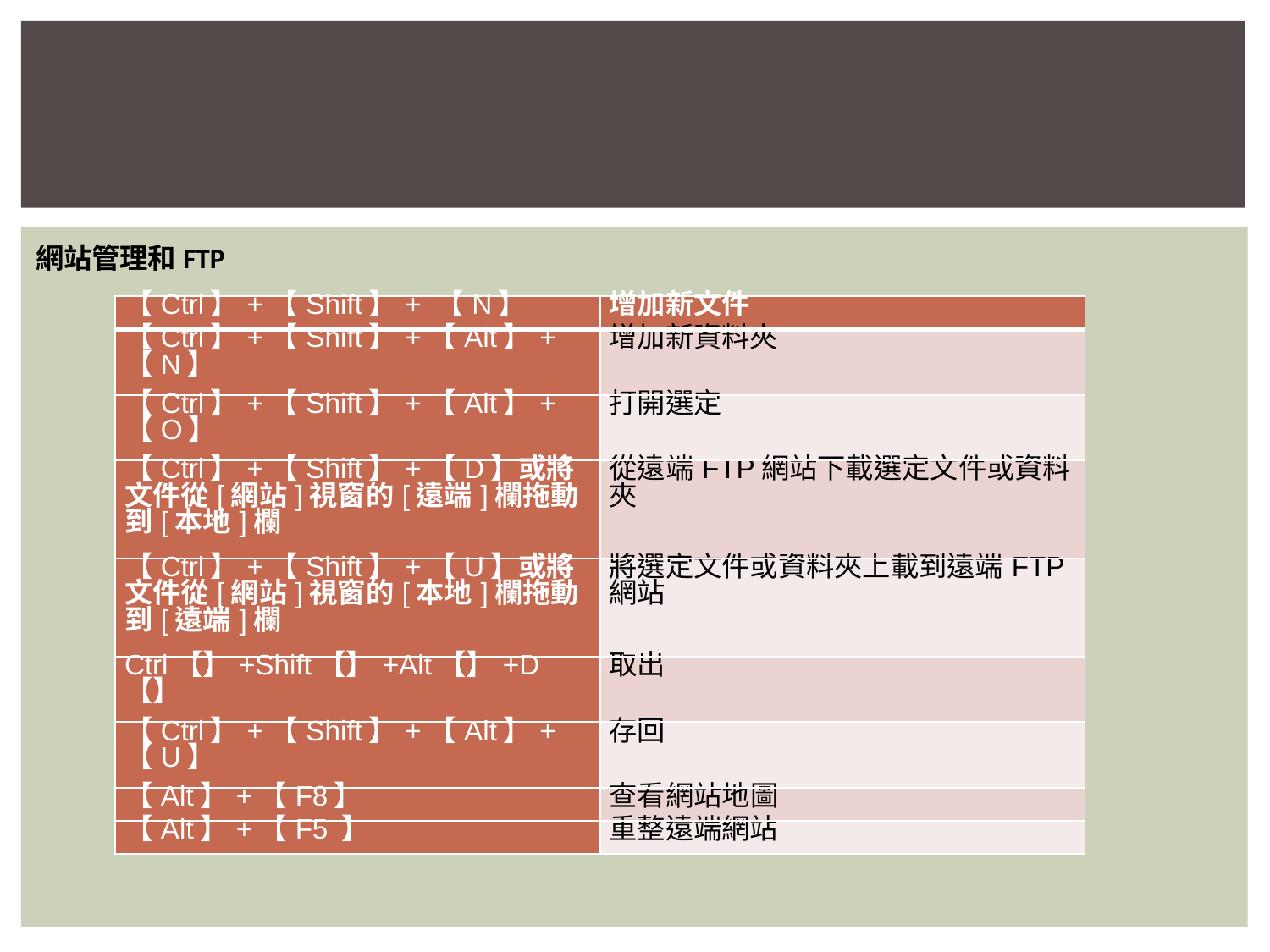

#
網站管理和FTP
| 【Ctrl】+【Shift】+ 【N】 | 增加新文件 |
| --- | --- |
| 【Ctrl】+【Shift】+【Alt】+【N】 | 增加新資料夾 |
| 【Ctrl】+【Shift】+【Alt】+【O】 | 打開選定 |
| 【Ctrl】+【Shift】+【D】或將文件從[網站]視窗的[遠端]欄拖動到[本地]欄 | 從遠端FTP網站下載選定文件或資料夾 |
| 【Ctrl】+【Shift】+【U】或將文件從[網站]視窗的[本地]欄拖動到[遠端]欄 | 將選定文件或資料夾上載到遠端FTP網站 |
| Ctrl【】+Shift【】+Alt【】+D【】 | 取出 |
| 【Ctrl】+【Shift】+【Alt】+【U】 | 存回 |
| 【Alt】+【F8】 | 查看網站地圖 |
| 【Alt】+【F5 】 | 重整遠端網站 |